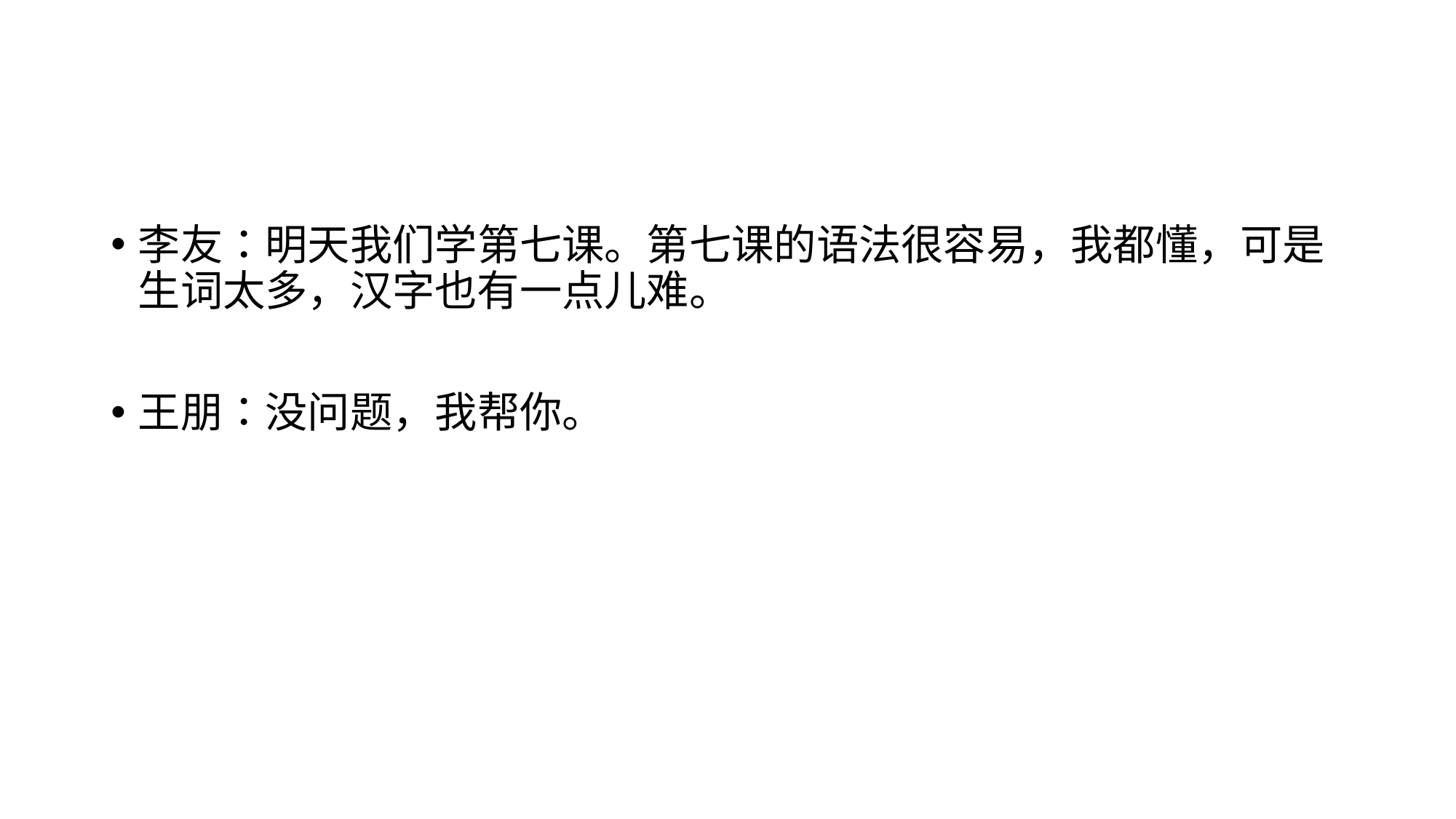

#
李友：明天我们学第七课。第七课的语法很容易，我都懂，可是生词太多，汉字也有一点儿难。

王朋：没问题，我帮你。